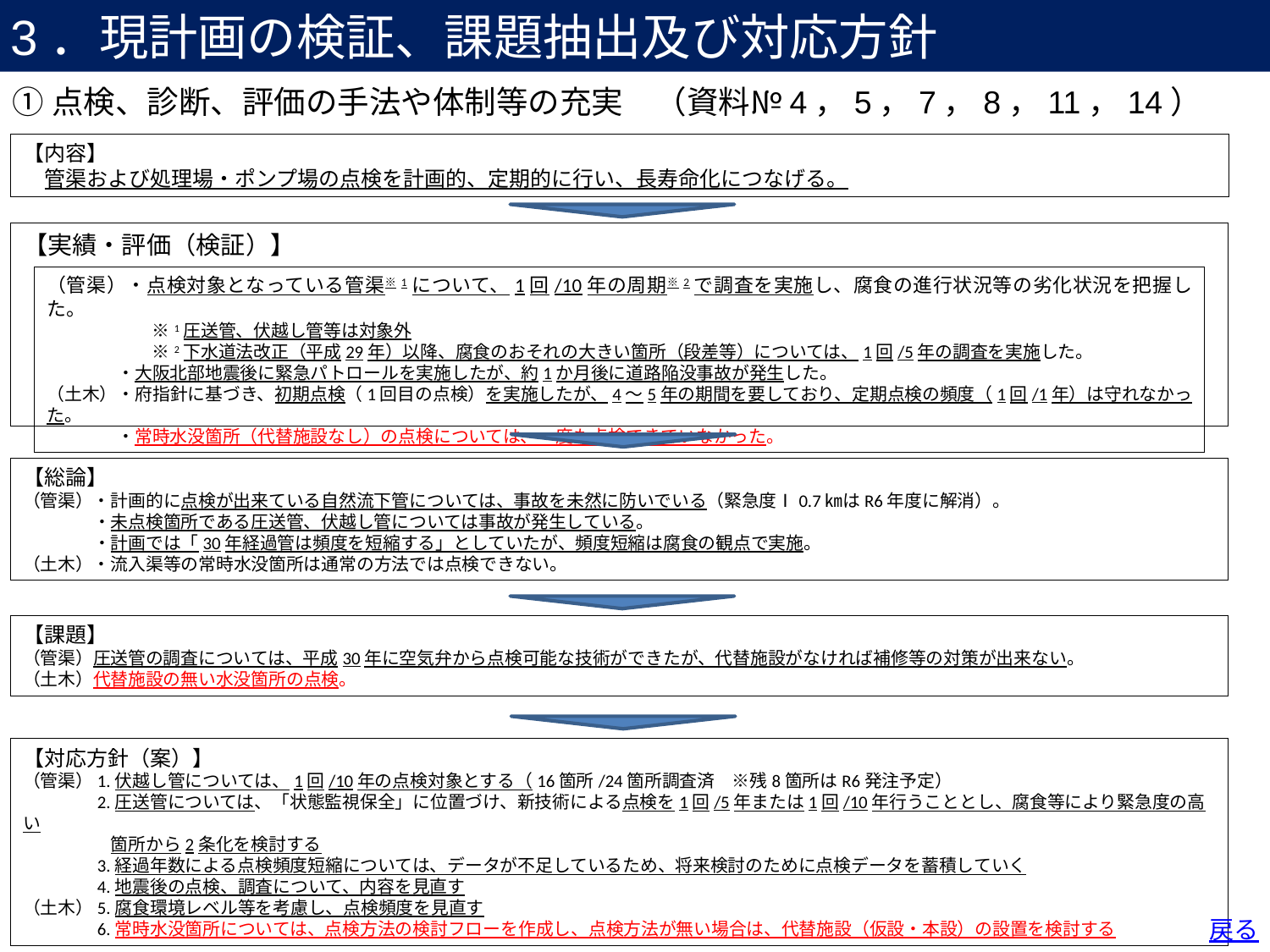

3．現計画の検証、課題抽出及び対応方針
①点検、診断、評価の手法や体制等の充実　（資料№4，5，7，8，11，14）
【内容】
　管渠および処理場・ポンプ場の点検を計画的、定期的に行い、長寿命化につなげる。

【実績・評価（検証）】

（管渠）・点検対象となっている管渠※1について、1回/10年の周期※2で調査を実施し、腐食の進行状況等の劣化状況を把握した。
　　　　　　※1圧送管、伏越し管等は対象外
　　　　　　※2下水道法改正（平成29年）以降、腐食のおそれの大きい箇所（段差等）については、1回/5年の調査を実施した。
　　　　・大阪北部地震後に緊急パトロールを実施したが、約1か月後に道路陥没事故が発生した。
（土木）・府指針に基づき、初期点検（1回目の点検）を実施したが、4～5年の期間を要しており、定期点検の頻度（1回/1年）は守れなかった。
　　　　・常時水没箇所（代替施設なし）の点検については、一度も点検できていなかった。

【総論】
（管渠）・計画的に点検が出来ている自然流下管については、事故を未然に防いでいる（緊急度Ⅰ0.7㎞はR6年度に解消）。
　　　　・未点検箇所である圧送管、伏越し管については事故が発生している。
　　　　・計画では「30年経過管は頻度を短縮する」としていたが、頻度短縮は腐食の観点で実施。
（土木）・流入渠等の常時水没箇所は通常の方法では点検できない。

【課題】
（管渠）圧送管の調査については、平成30年に空気弁から点検可能な技術ができたが、代替施設がなければ補修等の対策が出来ない。
（土木）代替施設の無い水没箇所の点検。

【対応方針（案）】
（管渠）1.伏越し管については、1回/10年の点検対象とする（16箇所/24箇所調査済　※残8箇所はR6発注予定）
　　　　2.圧送管については、「状態監視保全」に位置づけ、新技術による点検を1回/5年または1回/10年行うこととし、腐食等により緊急度の高い
　　　　　箇所から2条化を検討する
　　　　3.経過年数による点検頻度短縮については、データが不足しているため、将来検討のために点検データを蓄積していく
　　　　4.地震後の点検、調査について、内容を見直す
（土木）5.腐食環境レベル等を考慮し、点検頻度を見直す
　　　　6.常時水没箇所については、点検方法の検討フローを作成し、点検方法が無い場合は、代替施設（仮設・本設）の設置を検討する
30
戻る